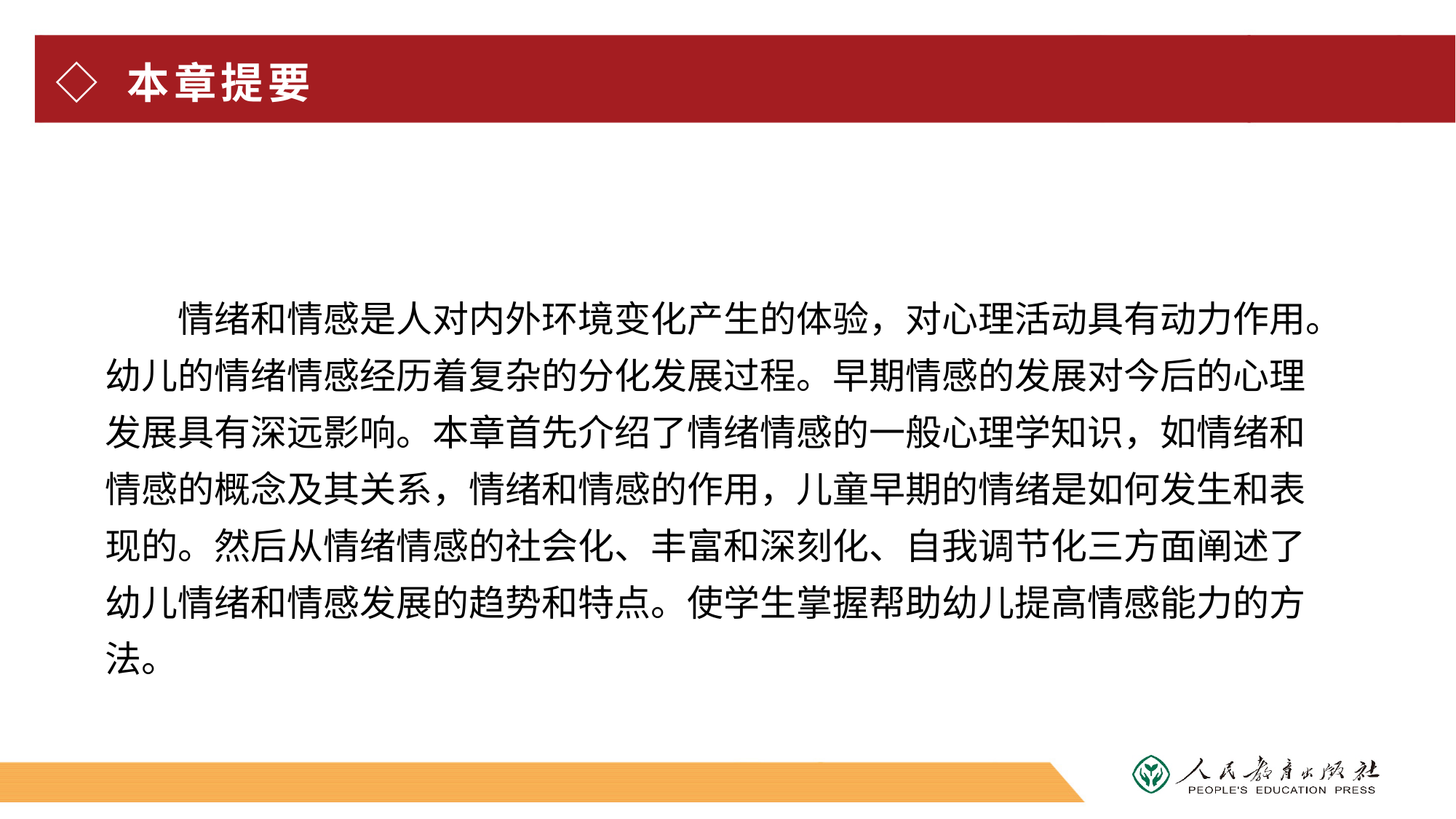

# ◇ 本章提要

情绪和情感是人对内外环境变化产生的体验，对心理活动具有动力作用。幼儿的情绪情感经历着复杂的分化发展过程。早期情感的发展对今后的心理发展具有深远影响。本章首先介绍了情绪情感的一般心理学知识，如情绪和情感的概念及其关系，情绪和情感的作用，儿童早期的情绪是如何发生和表现的。然后从情绪情感的社会化、丰富和深刻化、自我调节化三方面阐述了幼儿情绪和情感发展的趋势和特点。使学生掌握帮助幼儿提高情感能力的方法。